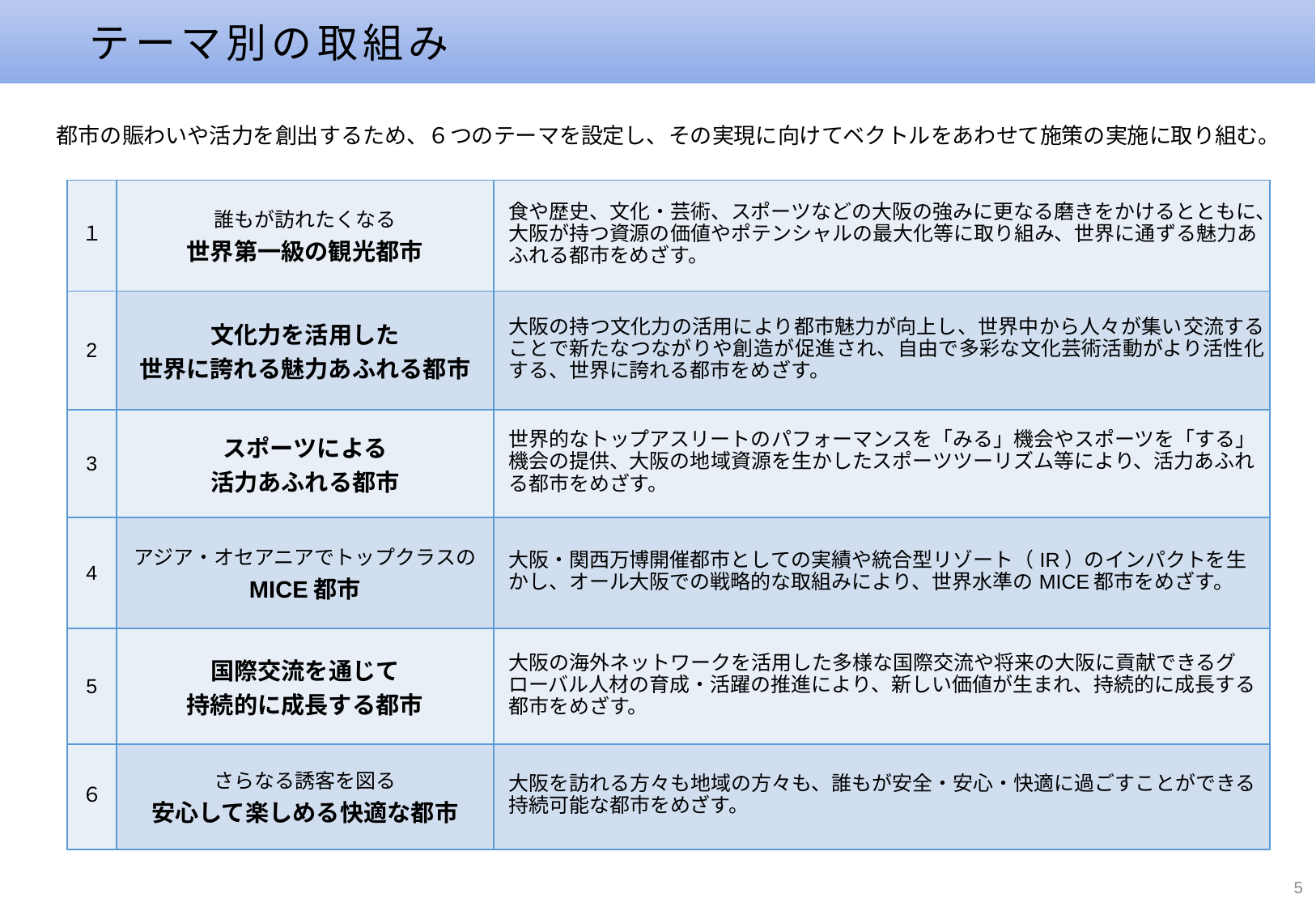

テーマ別の取組み
　都市の賑わいや活力を創出するため、６つのテーマを設定し、その実現に向けてベクトルをあわせて施策の実施に取り組む。
| １ | 誰もが訪れたくなる 世界第一級の観光都市 | 食や歴史、文化・芸術、スポーツなどの大阪の強みに更なる磨きをかけるとともに、大阪が持つ資源の価値やポテンシャルの最大化等に取り組み、世界に通ずる魅力あふれる都市をめざす。 |
| --- | --- | --- |
| 2 | 文化力を活用した 世界に誇れる魅力あふれる都市 | 大阪の持つ文化力の活用により都市魅力が向上し、世界中から人々が集い交流することで新たなつながりや創造が促進され、自由で多彩な文化芸術活動がより活性化する、世界に誇れる都市をめざす。 |
| 3 | スポーツによる 活力あふれる都市 | 世界的なトップアスリートのパフォーマンスを「みる」機会やスポーツを「する」機会の提供、大阪の地域資源を生かしたスポーツツーリズム等により、活力あふれる都市をめざす。 |
| 4 | アジア・オセアニアでトップクラスの MICE都市 | 大阪・関西万博開催都市としての実績や統合型リゾート（IR）のインパクトを生かし、オール大阪での戦略的な取組みにより、世界水準のMICE都市をめざす。 |
| 5 | 国際交流を通じて 持続的に成長する都市 | 大阪の海外ネットワークを活用した多様な国際交流や将来の大阪に貢献できるグローバル人材の育成・活躍の推進により、新しい価値が生まれ、持続的に成長する都市をめざす。 |
| ６ | さらなる誘客を図る 安心して楽しめる快適な都市 | 大阪を訪れる方々も地域の方々も、誰もが安全・安心・快適に過ごすことができる持続可能な都市をめざす。 |
5